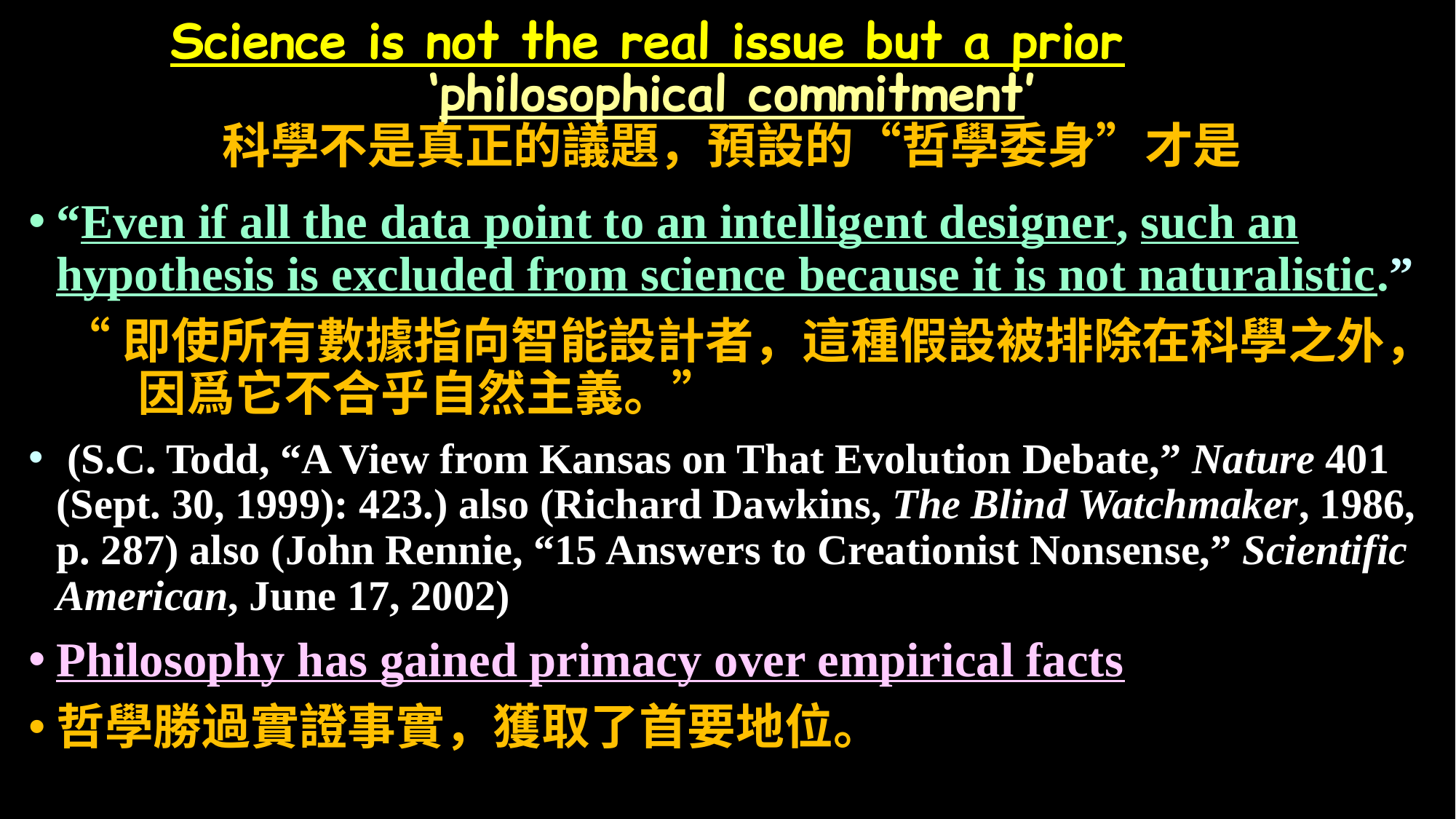

# Science is not the real issue but a prior         ‘philosophical commitment’ 科學不是真正的議題，預設的“哲學委身”才是
“Even if all the data point to an intelligent designer, such an hypothesis is excluded from science because it is not naturalistic.”
   “即使所有數據指向智能設計者，這種假設被排除在科學之外，	因爲它不合乎自然主義。”
 (S.C. Todd, “A View from Kansas on That Evolution Debate,” Nature 401 (Sept. 30, 1999): 423.) also (Richard Dawkins, The Blind Watchmaker, 1986, p. 287) also (John Rennie, “15 Answers to Creationist Nonsense,” Scientific American, June 17, 2002)
Philosophy has gained primacy over empirical facts
哲學勝過實證事實，獲取了首要地位。